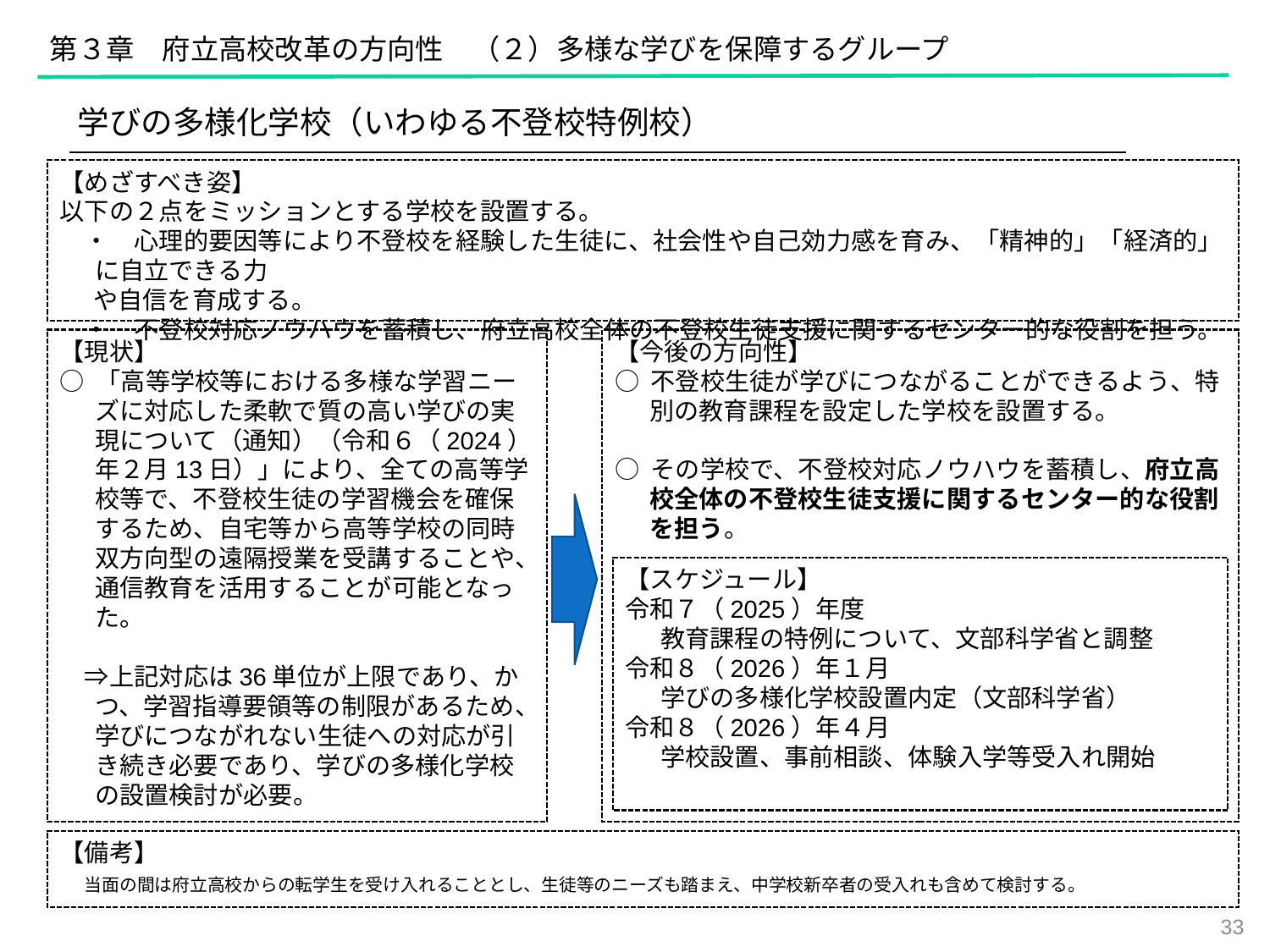

第３章　府立高校改革の方向性　（２）多様な学びを保障するグループ
学びの多様化学校（いわゆる不登校特例校）
【めざすべき姿】
以下の２点をミッションとする学校を設置する。
　・　心理的要因等により不登校を経験した生徒に、社会性や自己効力感を育み、「精神的」「経済的」に自立できる力
     や自信を育成する。
　・　不登校対応ノウハウを蓄積し、府立高校全体の不登校生徒支援に関するセンター的な役割を担う。

【現状】
○ 「高等学校等における多様な学習ニーズに対応した柔軟で質の高い学びの実現について（通知）（令和６（2024）年２月13日）」により、全ての高等学校等で、不登校生徒の学習機会を確保するため、自宅等から高等学校の同時双方向型の遠隔授業を受講することや、通信教育を活用することが可能となった。

　⇒上記対応は36単位が上限であり、かつ、学習指導要領等の制限があるため、学びにつながれない生徒への対応が引き続き必要であり、学びの多様化学校の設置検討が必要。
【今後の方向性】
○ 不登校生徒が学びにつながることができるよう、特別の教育課程を設定した学校を設置する。

○ その学校で、不登校対応ノウハウを蓄積し、府立高校全体の不登校生徒支援に関するセンター的な役割を担う。

【スケジュール】
令和７（2025）年度　　
教育課程の特例について、文部科学省と調整
令和８（2026）年１月
学びの多様化学校設置内定（文部科学省）
令和８（2026）年４月
学校設置、事前相談、体験入学等受入れ開始
【備考】
　当面の間は府立高校からの転学生を受け入れることとし、生徒等のニーズも踏まえ、中学校新卒者の受入れも含めて検討する。
33